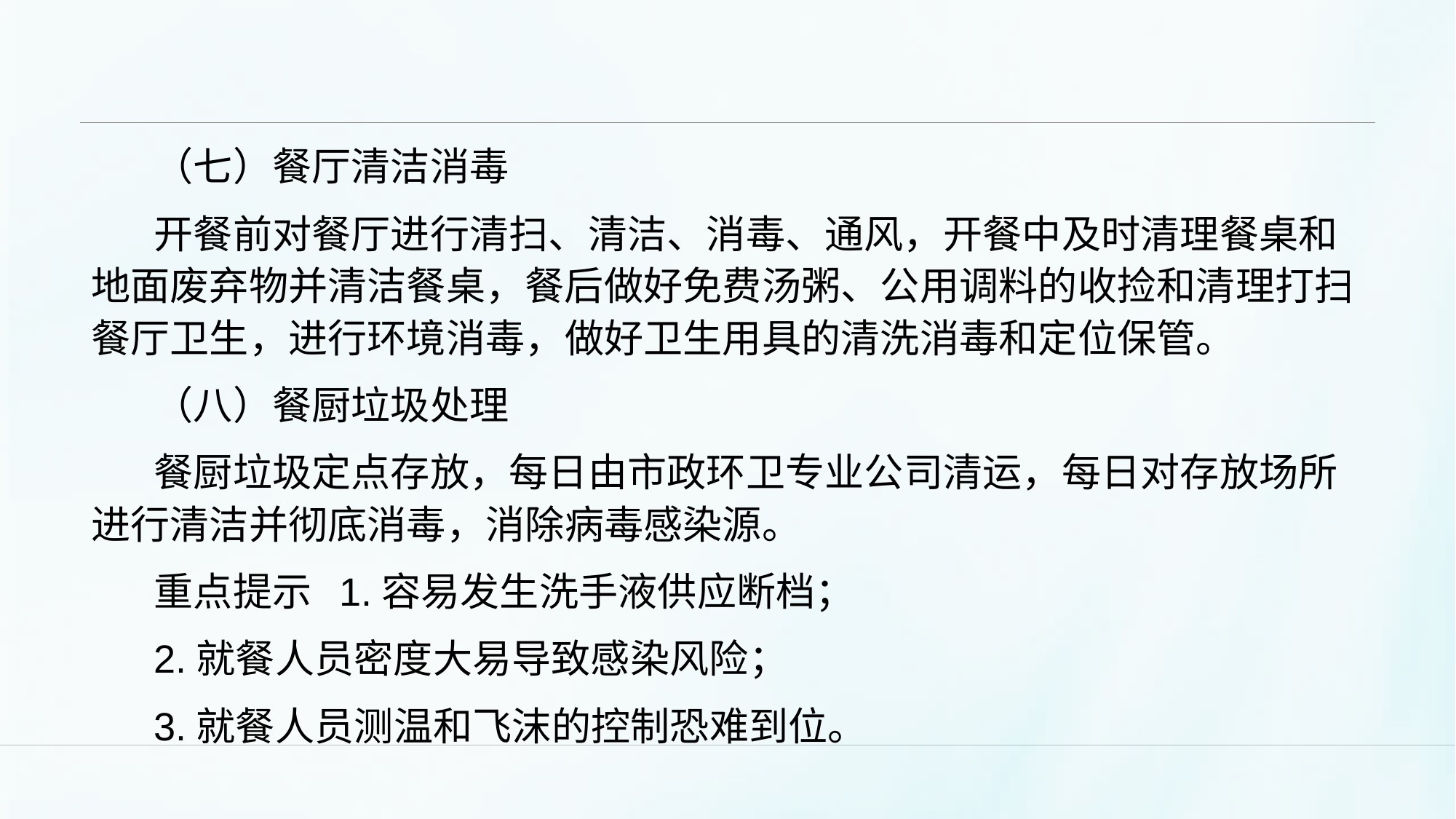

#
（七）餐厅清洁消毒
开餐前对餐厅进行清扫、清洁、消毒、通风，开餐中及时清理餐桌和地面废弃物并清洁餐桌，餐后做好免费汤粥、公用调料的收捡和清理打扫餐厅卫生，进行环境消毒，做好卫生用具的清洗消毒和定位保管。
（八）餐厨垃圾处理
餐厨垃圾定点存放，每日由市政环卫专业公司清运，每日对存放场所进行清洁并彻底消毒，消除病毒感染源。
重点提示  1.容易发生洗手液供应断档；
2.就餐人员密度大易导致感染风险；
3.就餐人员测温和飞沫的控制恐难到位。